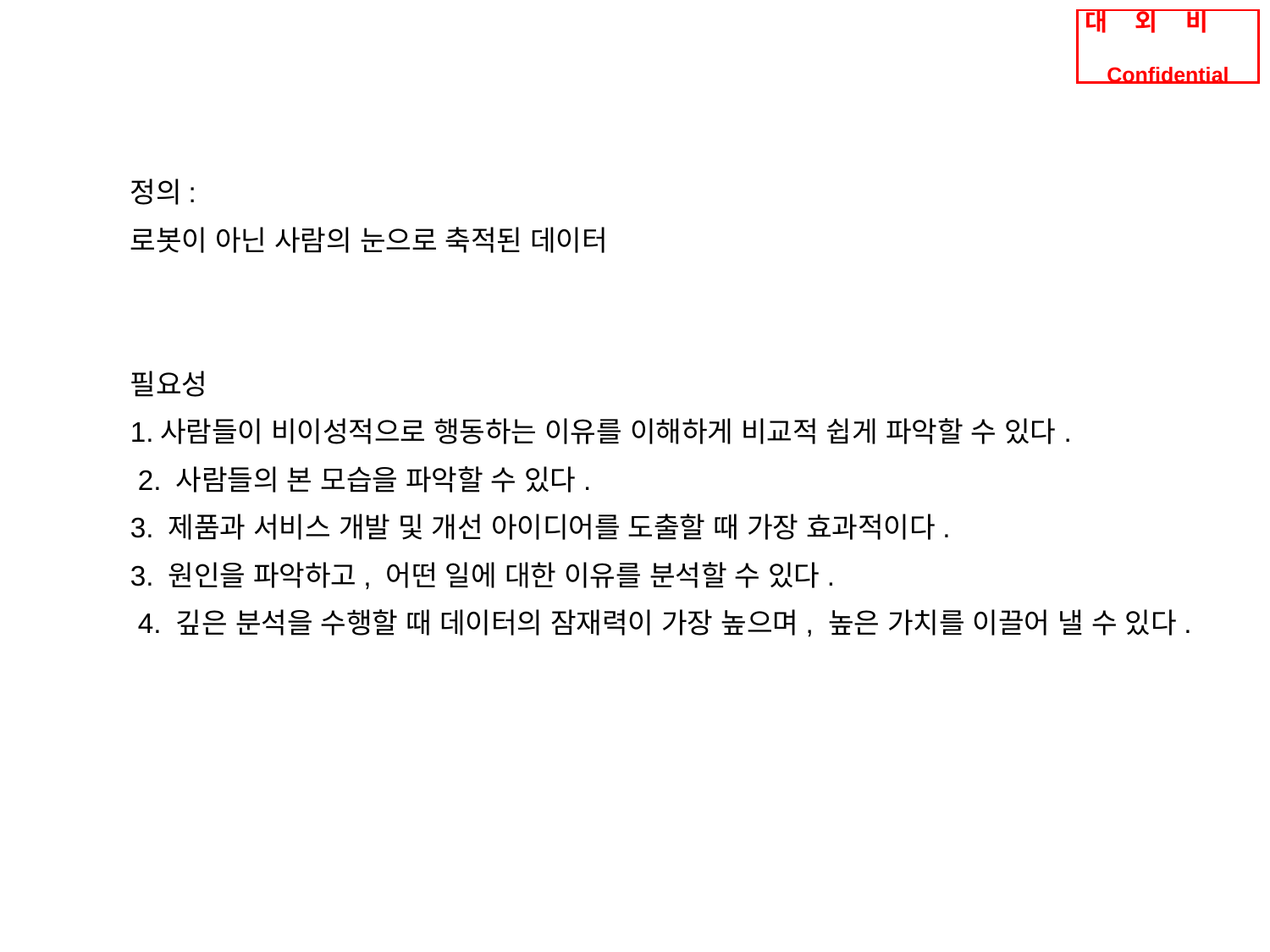

정의:
로봇이 아닌 사람의 눈으로 축적된 데이터

필요성
1.사람들이 비이성적으로 행동하는 이유를 이해하게 비교적 쉽게 파악할 수 있다.
 2. 사람들의 본 모습을 파악할 수 있다.
3. 제품과 서비스 개발 및 개선 아이디어를 도출할 때 가장 효과적이다.
3. 원인을 파악하고, 어떤 일에 대한 이유를 분석할 수 있다.
 4. 깊은 분석을 수행할 때 데이터의 잠재력이 가장 높으며, 높은 가치를 이끌어 낼 수 있다.